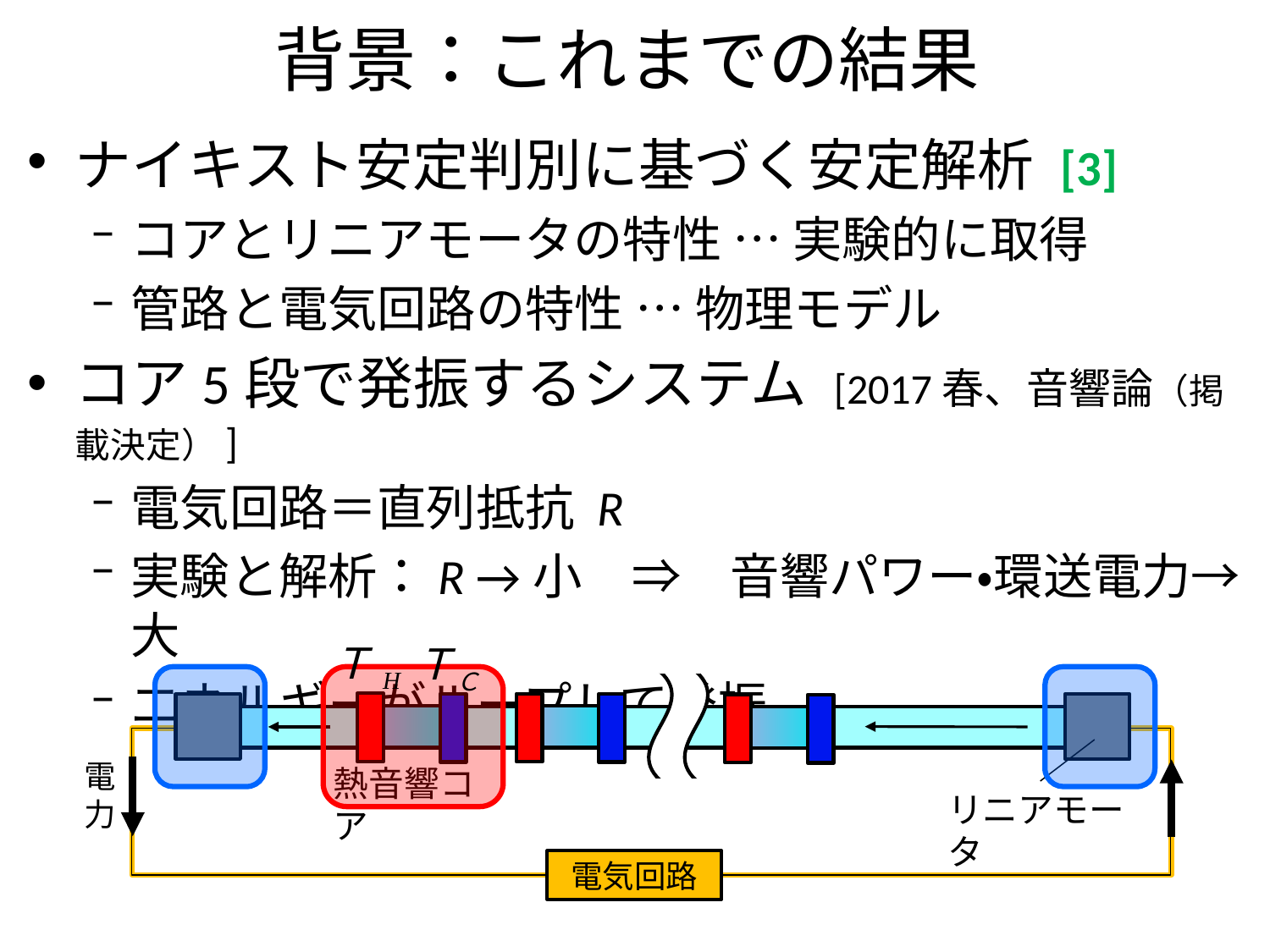

# 背景：これまでの結果
ナイキスト安定判別に基づく安定解析 [3]
コアとリニアモータの特性 … 実験的に取得
管路と電気回路の特性 … 物理モデル
コア5段で発振するシステム [2017春、音響論（掲載決定）]
電気回路＝直列抵抗 R
実験と解析：R →小　⇒　音響パワー・環送電力→大
エネルギーがループして発振
ＴH
ＴＣ

電
力
熱音響コア
リニアモータ
電気回路